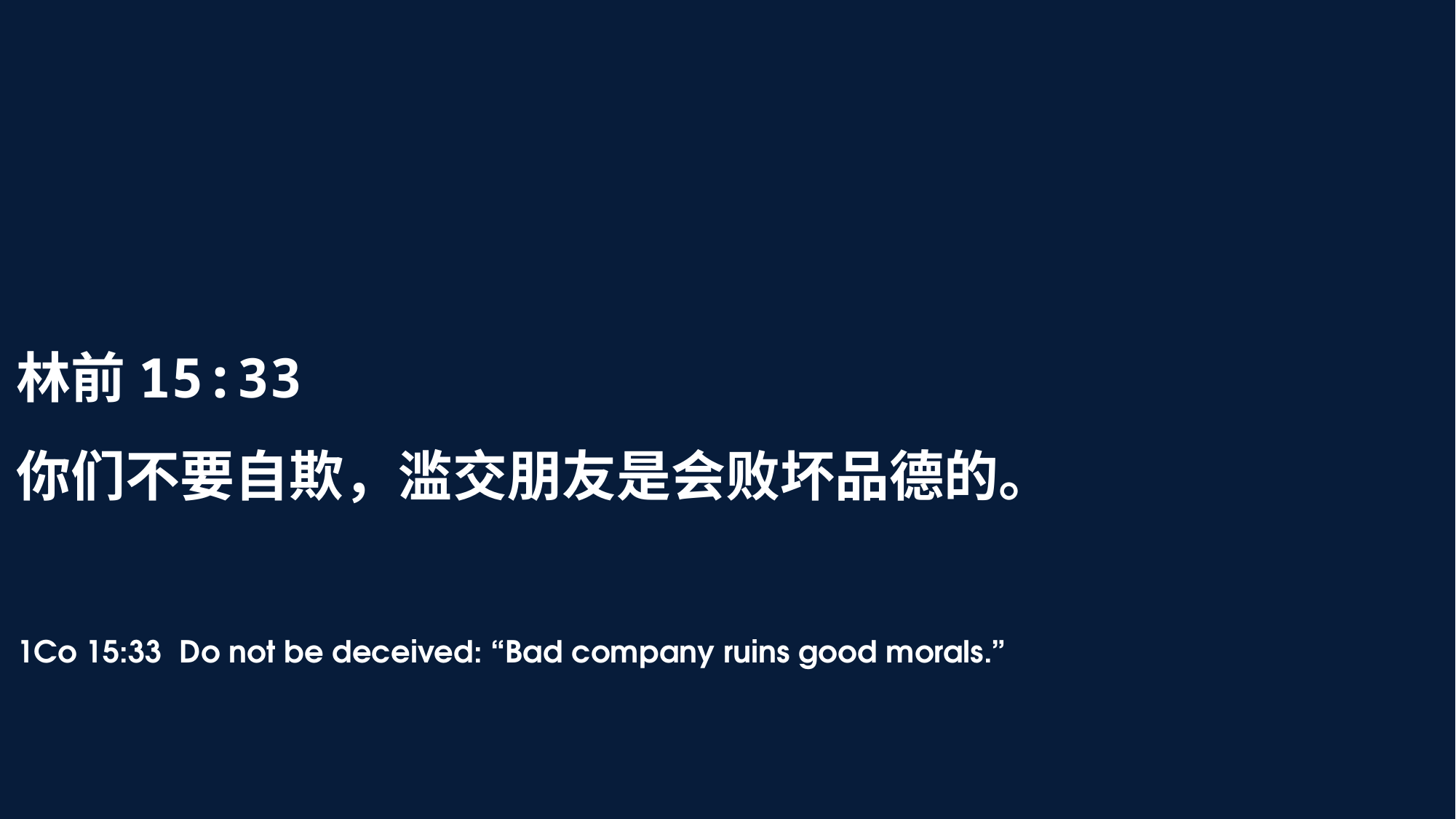

林前15:33
你们不要自欺，滥交朋友是会败坏品德的。

1Co 15:33  Do not be deceived: “Bad company ruins good morals.”